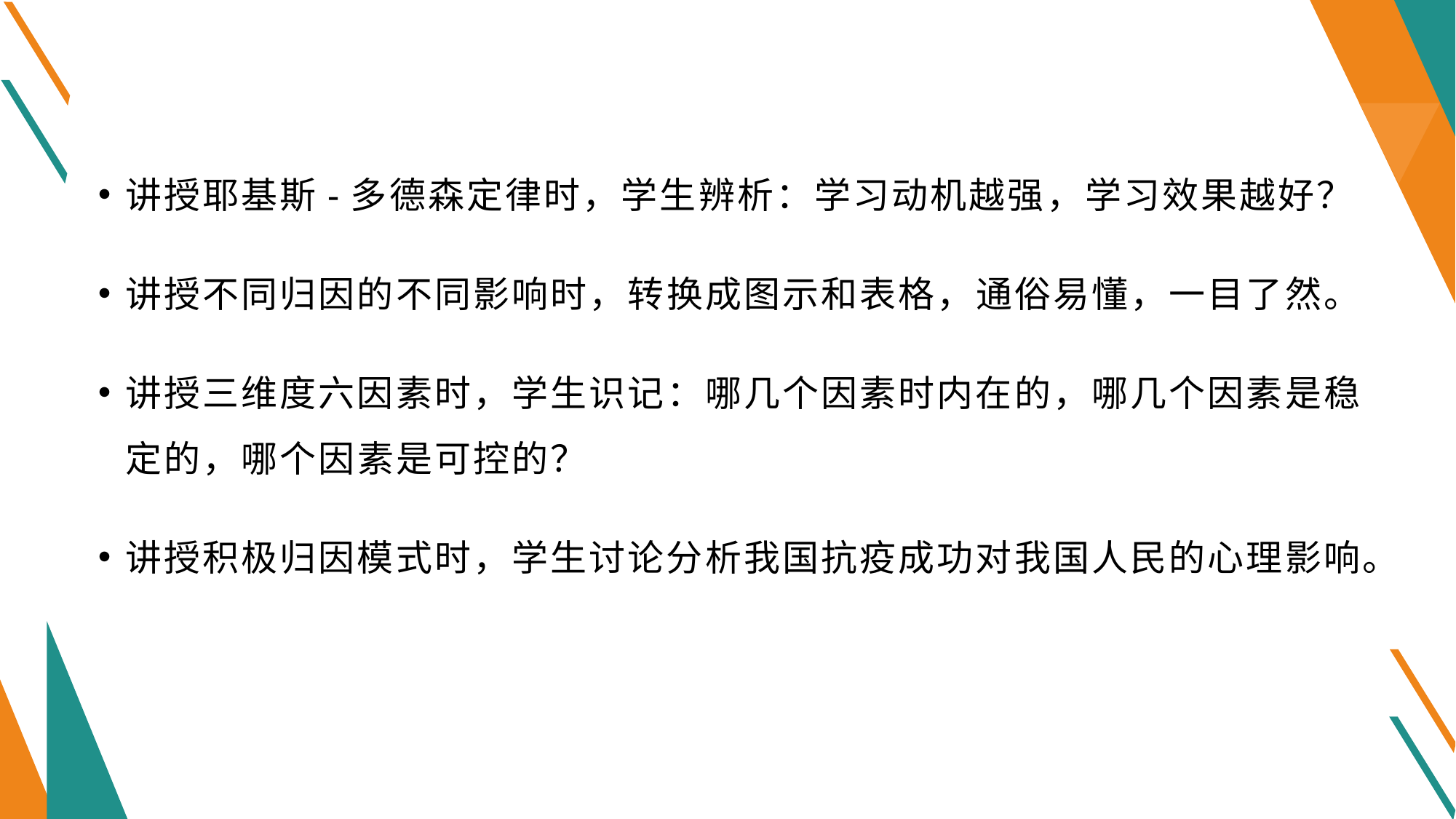

讲授耶基斯-多德森定律时，学生辨析：学习动机越强，学习效果越好？
讲授不同归因的不同影响时，转换成图示和表格，通俗易懂，一目了然。
讲授三维度六因素时，学生识记：哪几个因素时内在的，哪几个因素是稳定的，哪个因素是可控的？
讲授积极归因模式时，学生讨论分析我国抗疫成功对我国人民的心理影响。